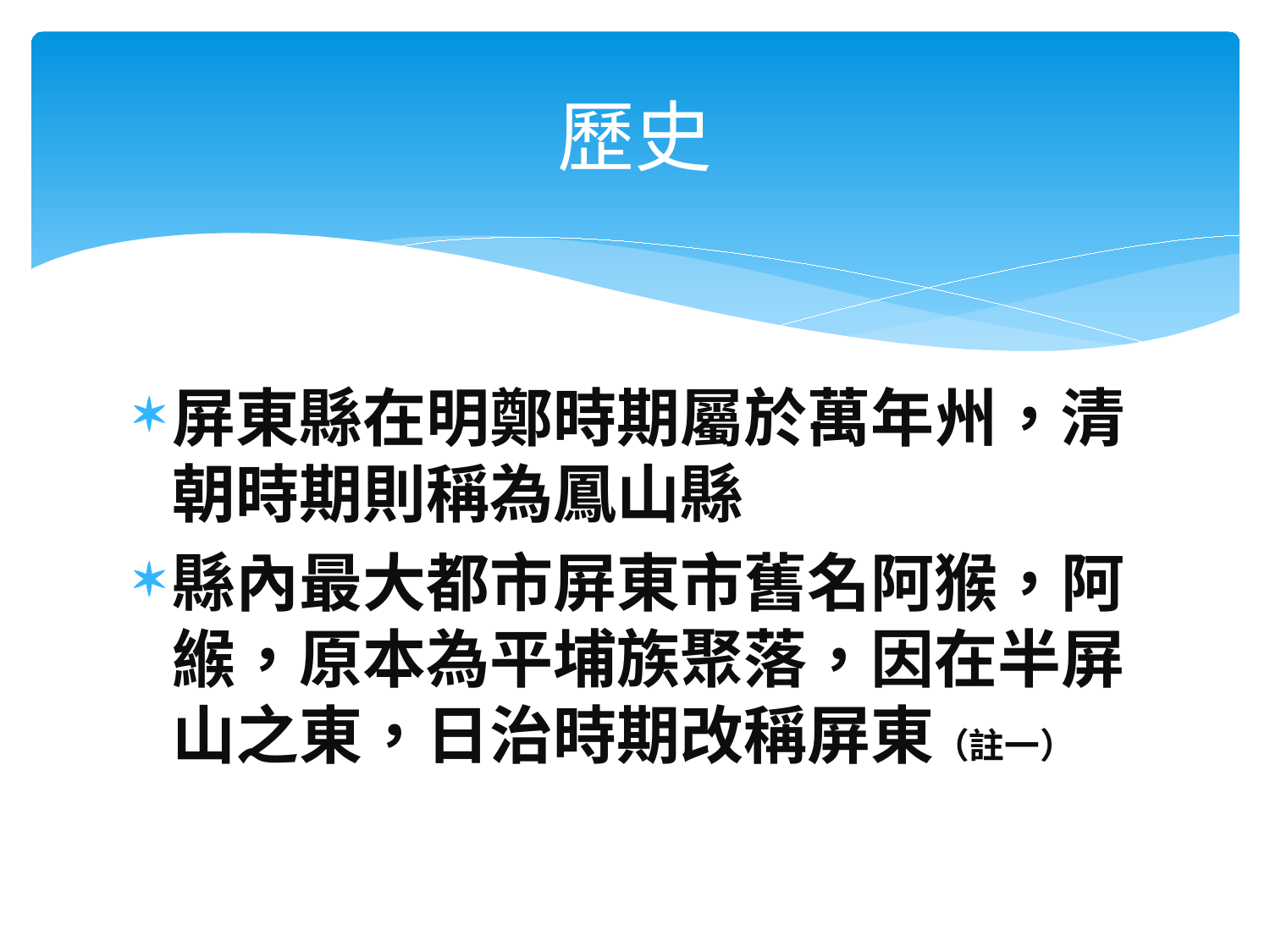

# 歷史
屏東縣在明鄭時期屬於萬年州，清朝時期則稱為鳳山縣
縣內最大都市屏東市舊名阿猴，阿緱，原本為平埔族聚落，因在半屏山之東，日治時期改稱屏東（註一）